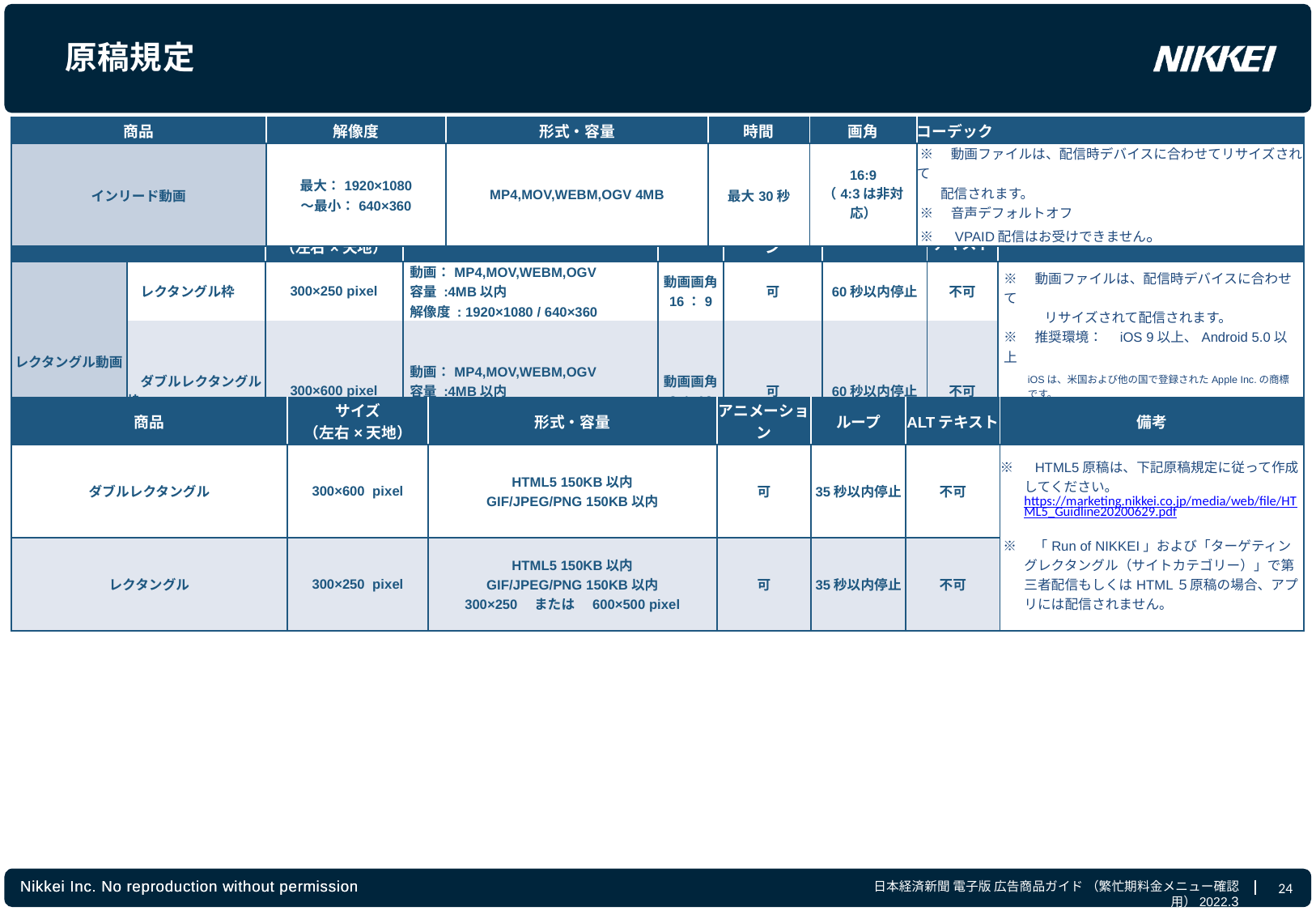

# 原稿規定
| 商品 | 解像度 | 形式・容量 | 時間 | 画角 | コーデック |
| --- | --- | --- | --- | --- | --- |
| インリード動画 | 最大：1920×1080 ～最小：640×360 | MP4,MOV,WEBM,OGV 4MB | 最大30秒 | 16:9 （4:3は非対応） | ※　動画ファイルは、配信時デバイスに合わせてリサイズされて 配信されます。  ※　音声デフォルトオフ   ※　VPAID配信はお受けできません。 |
| 商品 |  | サイズ （左右×天地） | 形式・容量 | 画角 | アニメーション | ループ | ALT テキスト | 備考 |
| --- | --- | --- | --- | --- | --- | --- | --- | --- |
| レクタングル動画 | レクタングル枠 | 300×250 pixel | 動画：MP4,MOV,WEBM,OGV 容量 :4MB以内 解像度 : 1920×1080 / 640×360 | 動画画角 16：9 | 可 | 60秒以内停止 | 不可 | ※　動画ファイルは、配信時デバイスに合わせて　　 　　　リサイズされて配信されます。 ※　推奨環境：　iOS 9以上、Android 5.0以上 iOSは、米国および他の国で登録されたApple Inc.の商標です。 Androidは、Google Inc.の登録商標です。 ※　音声デフォルトオフ ※　VPAID配信はお受けできません。 |
|  | ダブルレクタングル枠 | 300×600 pixel | 動画：MP4,MOV,WEBM,OGV 容量 :4MB以内 解像度 : 1080×1920 / 360×640 | 動画画角 9：16 | 可 | 60秒以内停止 | 不可 |  |
| 商品 | サイズ （左右×天地） | 形式・容量 | アニメーション | ループ | ALTテキスト | 備考 |
| --- | --- | --- | --- | --- | --- | --- |
| ダブルレクタングル | 300×600 pixel | HTML5 150KB以内 GIF/JPEG/PNG 150KB以内 | 可 | 35秒以内停止 | 不可 | ※　HTML5原稿は、下記原稿規定に従って作成してください。https://marketing.nikkei.co.jp/media/web/file/HTML5\_Guidline20200629.pdf ※　「Run of NIKKEI」および「ターゲティングレクタングル（サイトカテゴリー）」で第三者配信もしくはHTML５原稿の場合、アプリには配信されません。 |
| レクタングル | 300×250 pixel | HTML5 150KB以内 GIF/JPEG/PNG 150KB以内 300×250　または　600×500 pixel | 可 | 35秒以内停止 | 不可 |  |
24